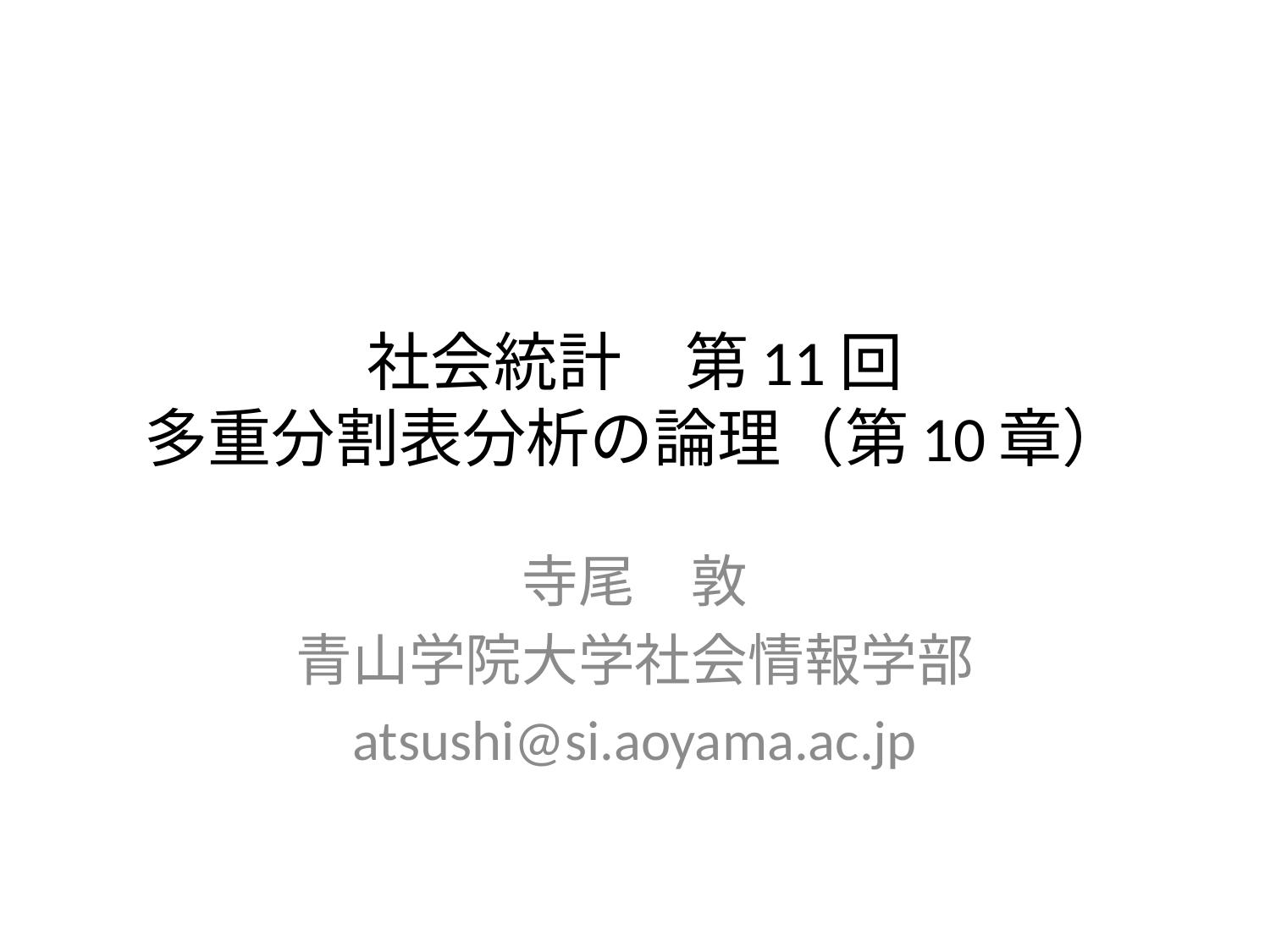

# 社会統計　第11回 多重分割表分析の論理（第10章）
寺尾　敦
青山学院大学社会情報学部
atsushi@si.aoyama.ac.jp